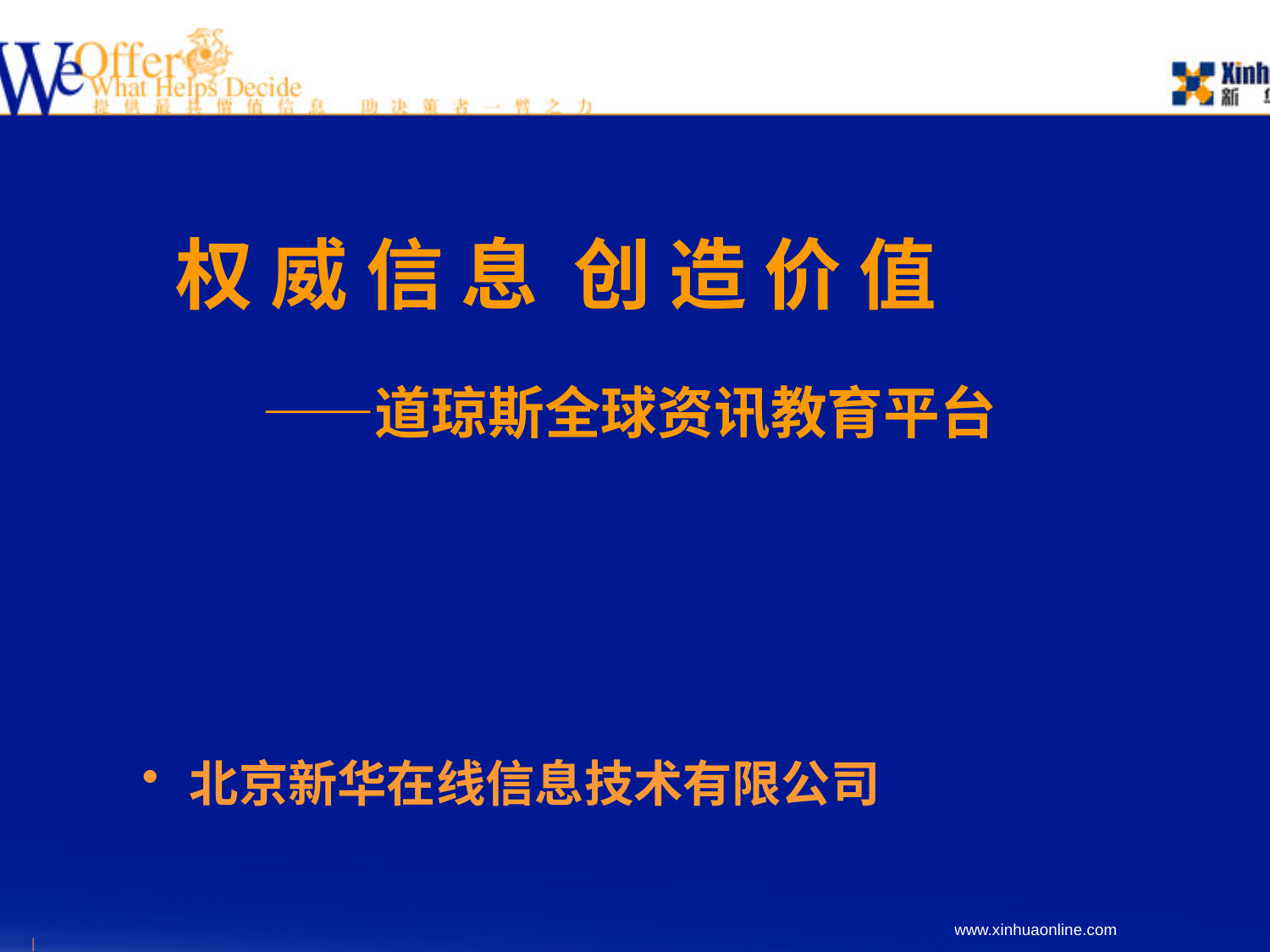

# 权 威 信 息  创 造 价 值 ——道琼斯全球资讯教育平台
北京新华在线信息技术有限公司